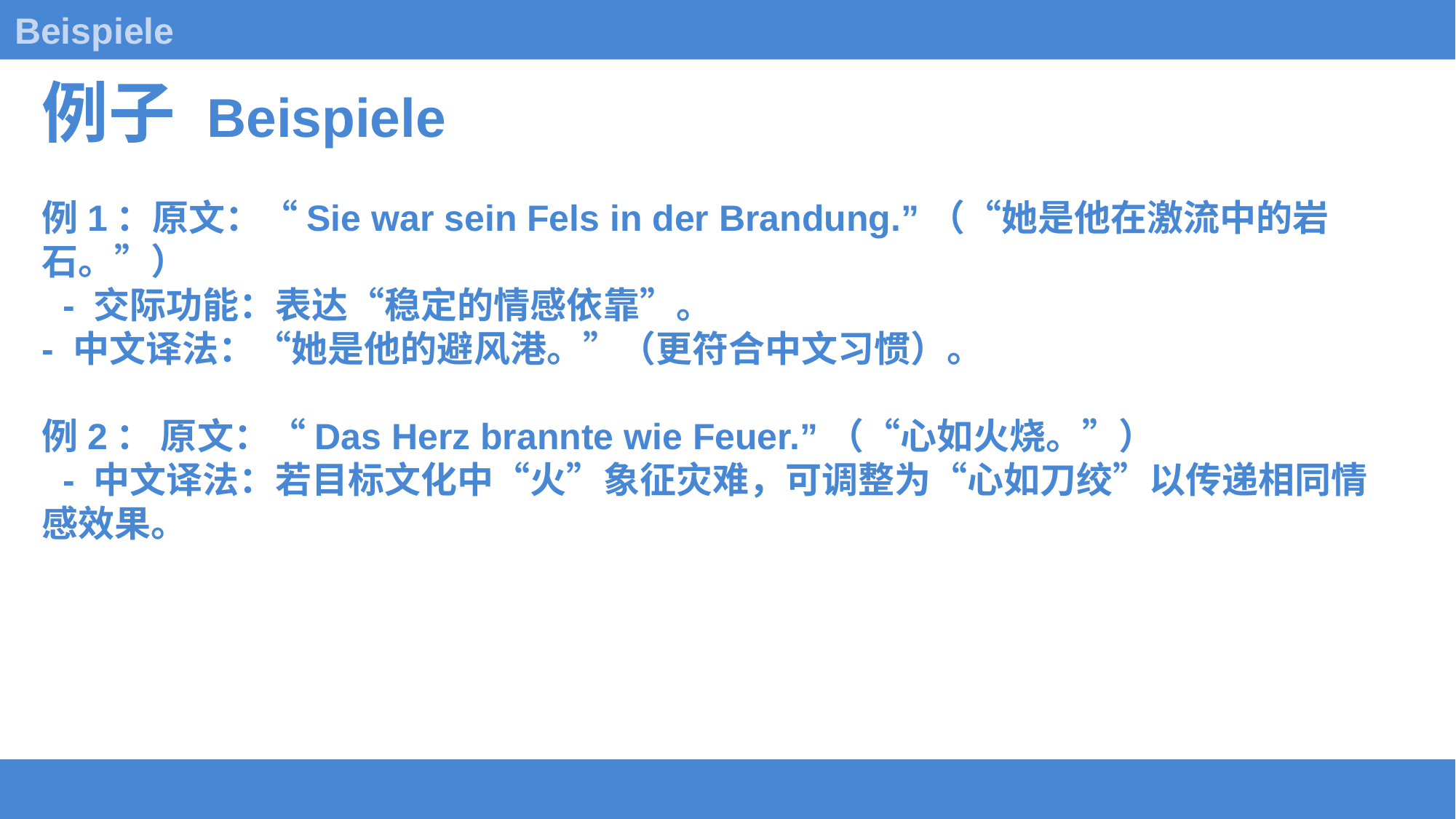

Beispiele
例子 Beispiele

例1：原文：“Sie war sein Fels in der Brandung.”（“她是他在激流中的岩石。”）
  - 交际功能：表达“稳定的情感依靠”。
- 中文译法：“她是他的避风港。”（更符合中文习惯）。

例2： 原文：“Das Herz brannte wie Feuer.”（“心如火烧。”）
  - 中文译法：若目标文化中“火”象征灾难，可调整为“心如刀绞”以传递相同情感效果。